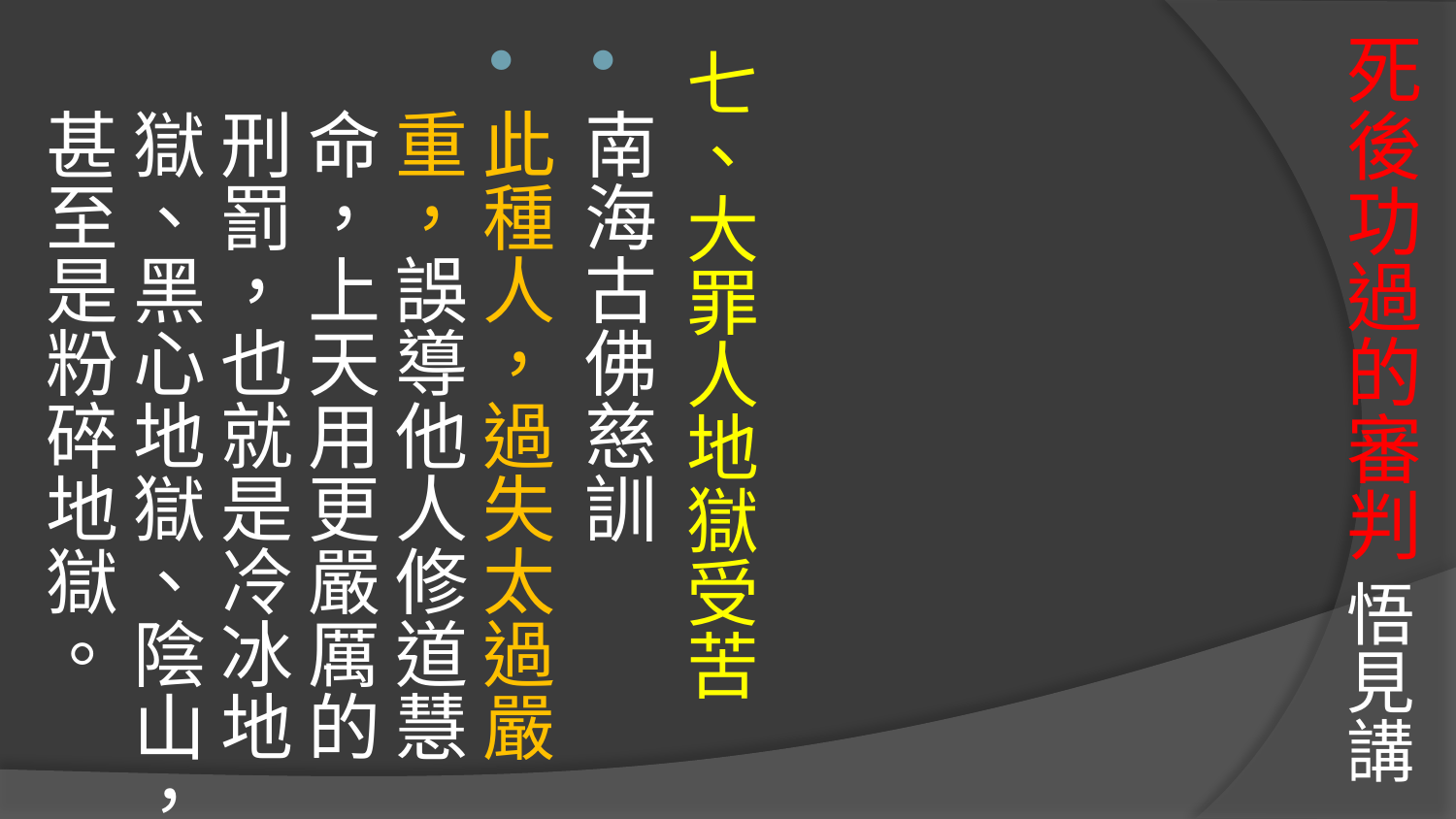

# 死後功過的審判 悟見講
七、大罪人地獄受苦
南海古佛慈訓
此種人，過失太過嚴重，誤導他人修道慧命，上天用更嚴厲的刑罰，也就是冷冰地獄、黑心地獄、陰山，甚至是粉碎地獄。